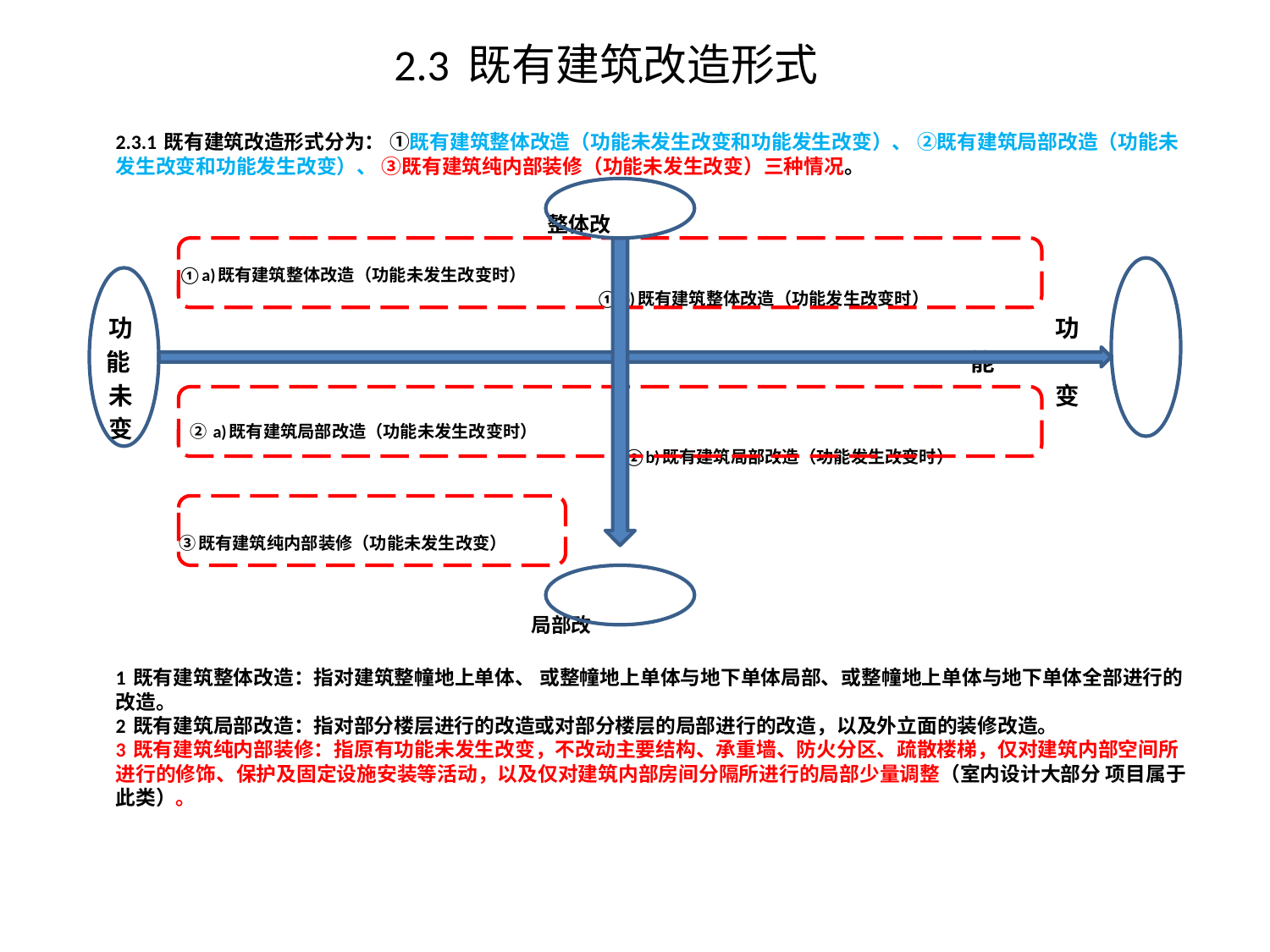

# 2.3 既有建筑改造形式
2.3.1 既有建筑改造形式分为： ①既有建筑整体改造（功能未发生改变和功能发生改变）、 ②既有建筑局部改造（功能未发生改变和功能发生改变）、 ③既有建筑纯内部装修（功能未发生改变）三种情况。

                                                                                                 整体改

                            ①a)既有建筑整体改造（功能未发生改变时）
                                                                                                                                          ①b)既有建筑整体改造（功能发生改变时）
      功                                                                                                                                                                        功
       能                                                                                                                                                                                             能
      未                                                                                                                                                                        变
      变               ② a)既有建筑局部改造（功能未发生改变时）
                                                                                                                                                         ②b)既有建筑局部改造（功能发生改变时）

                            ③既有建筑纯内部装修（功能未发生改变）

                                                                                                  局部改
1 既有建筑整体改造：指对建筑整幢地上单体、 或整幢地上单体与地下单体局部、或整幢地上单体与地下单体全部进行的改造。
2 既有建筑局部改造：指对部分楼层进行的改造或对部分楼层的局部进行的改造，以及外立面的装修改造。
3 既有建筑纯内部装修：指原有功能未发生改变，不改动主要结构、承重墙、防火分区、疏散楼梯，仅对建筑内部空间所进行的修饰、保护及固定设施安装等活动，以及仅对建筑内部房间分隔所进行的局部少量调整（室内设计大部分 项目属于此类）。